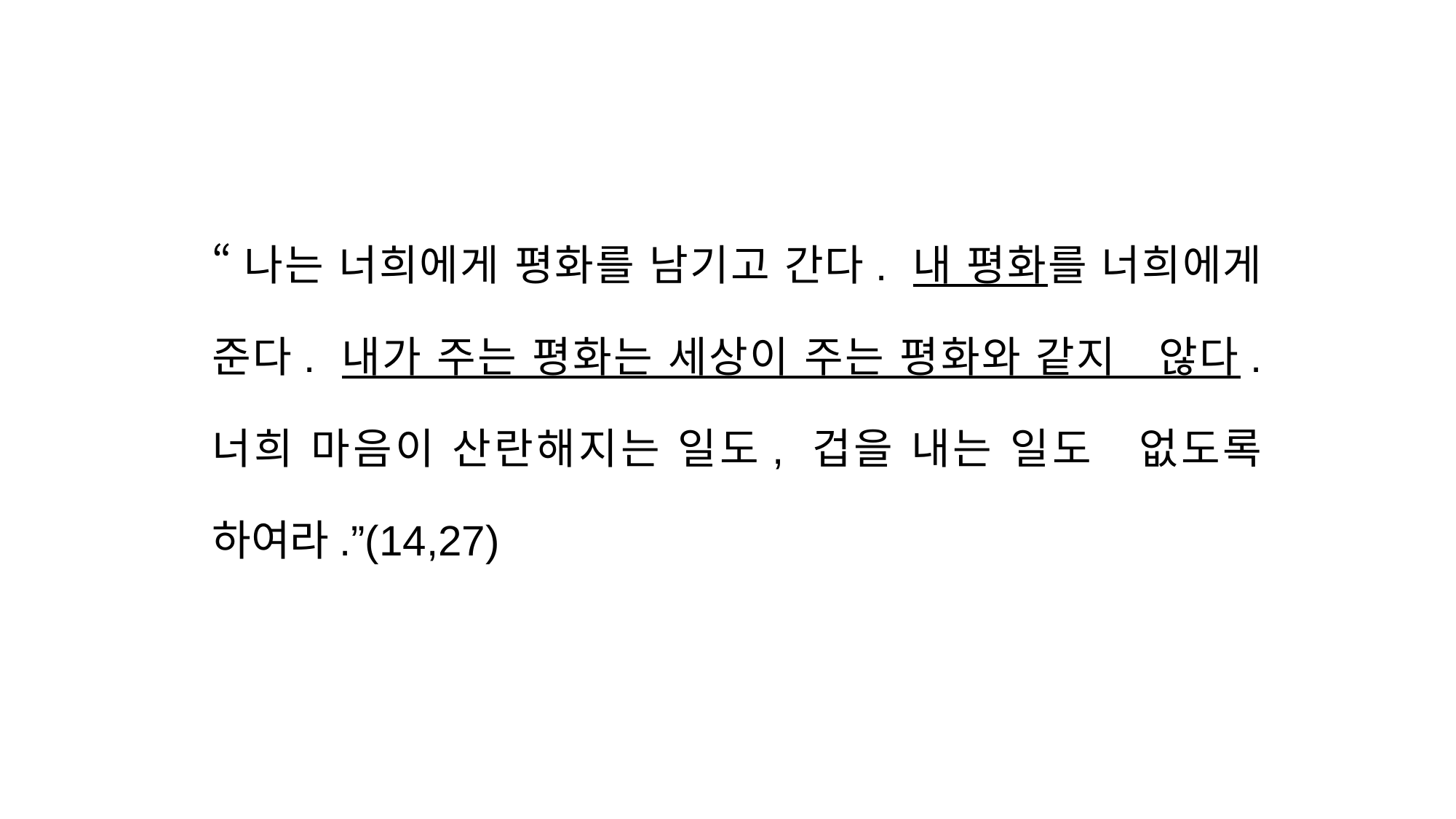

“나는 너희에게 평화를 남기고 간다. 내 평화를 너희에게 준다. 내가 주는 평화는 세상이 주는 평화와 같지   않다. 너희 마음이 산란해지는 일도, 겁을 내는 일도   없도록 하여라.”(14,27)